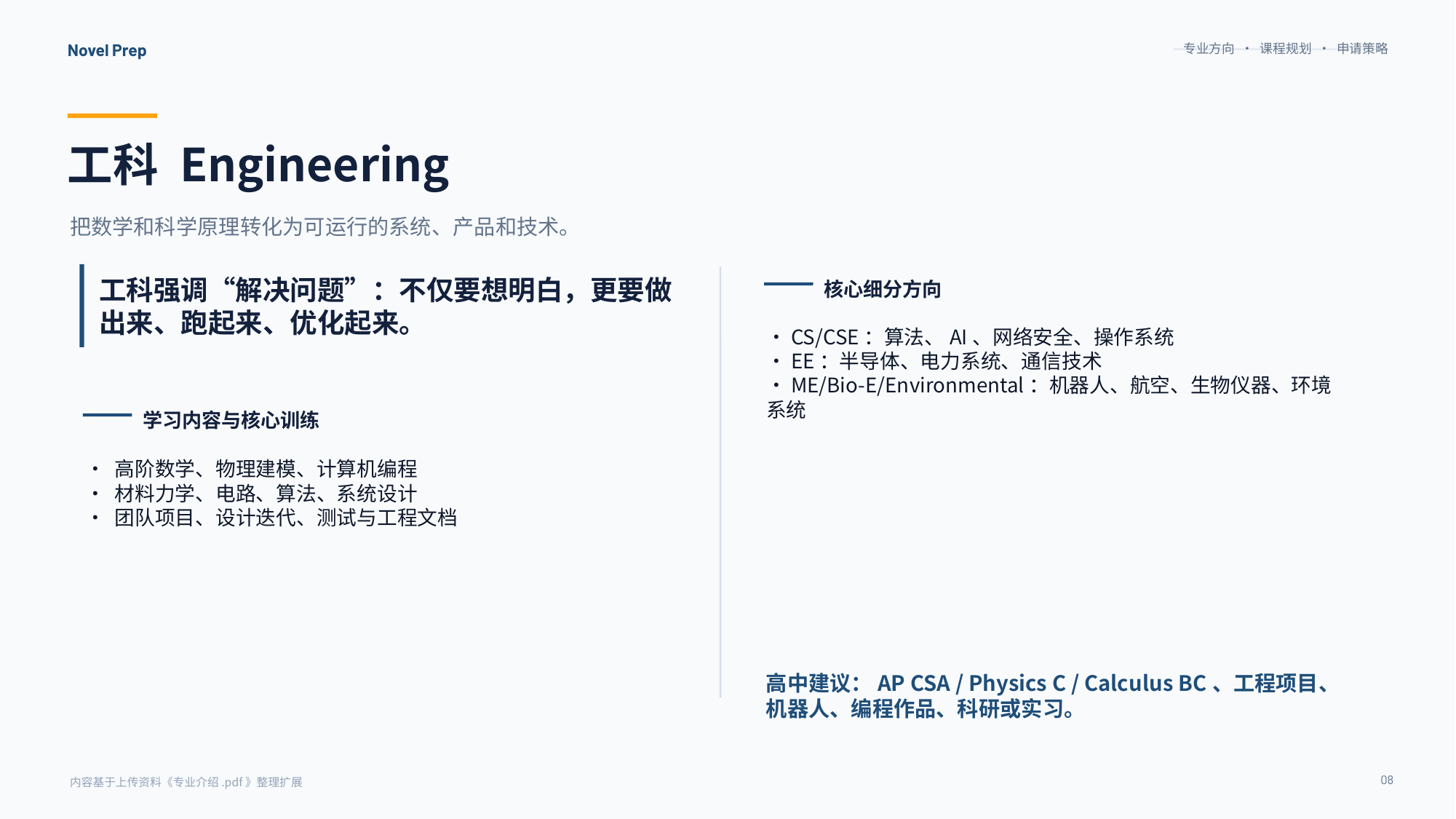

专业方向 · 课程规划 · 申请策略
Novel Prep

工科 Engineering
把数学和科学原理转化为可运行的系统、产品和技术。

工科强调“解决问题”：不仅要想明白，更要做出来、跑起来、优化起来。

核心细分方向

• CS/CSE：算法、AI、网络安全、操作系统
• EE：半导体、电力系统、通信技术
• ME/Bio-E/Environmental：机器人、航空、生物仪器、环境系统
学习内容与核心训练

• 高阶数学、物理建模、计算机编程
• 材料力学、电路、算法、系统设计
• 团队项目、设计迭代、测试与工程文档
高中建议：AP CSA / Physics C / Calculus BC、工程项目、机器人、编程作品、科研或实习。
08
内容基于上传资料《专业介绍.pdf》整理扩展